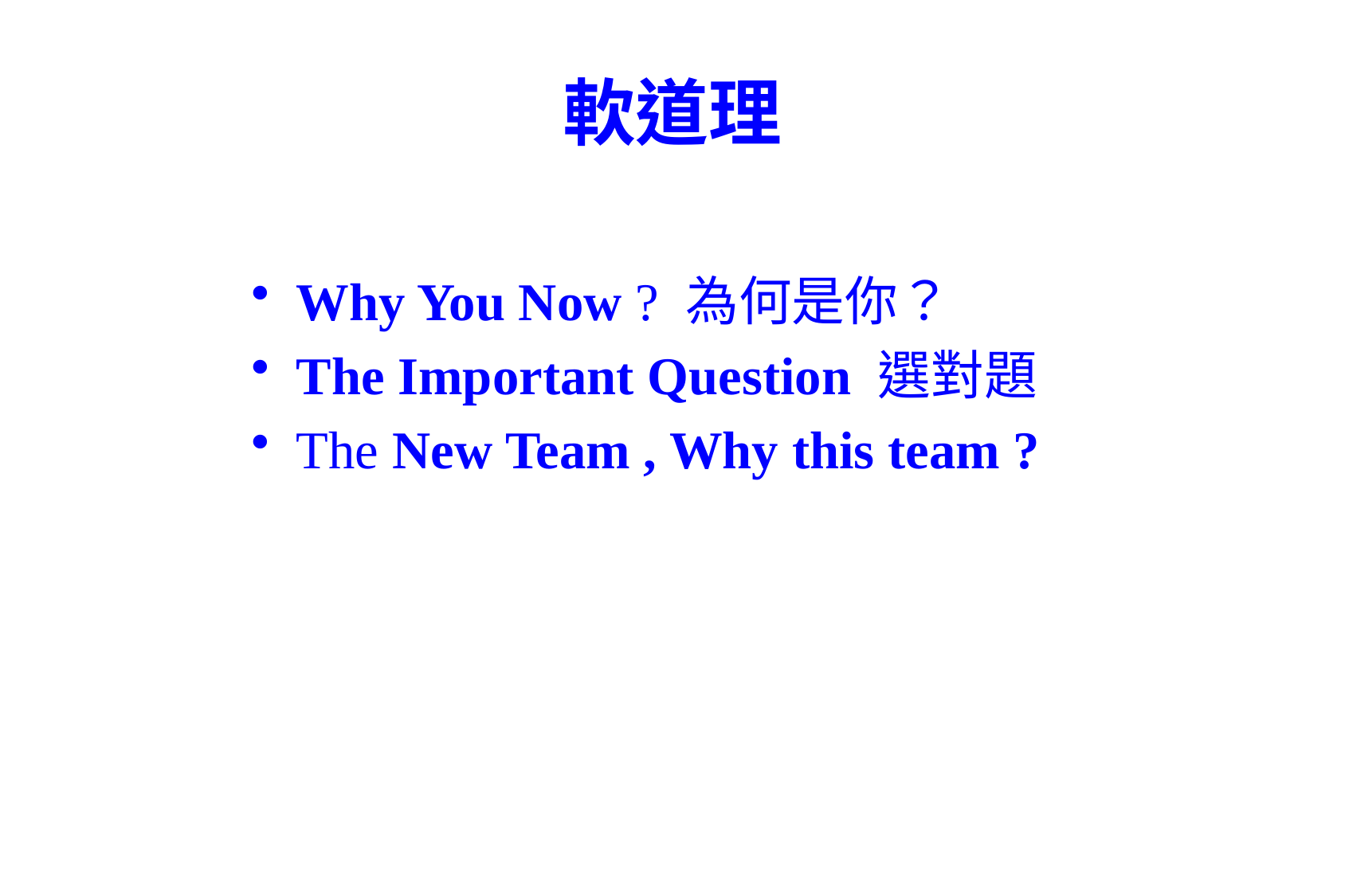

# 軟道理
Why You Now ? 為何是你？
The Important Question 選對題
The New Team , Why this team ?